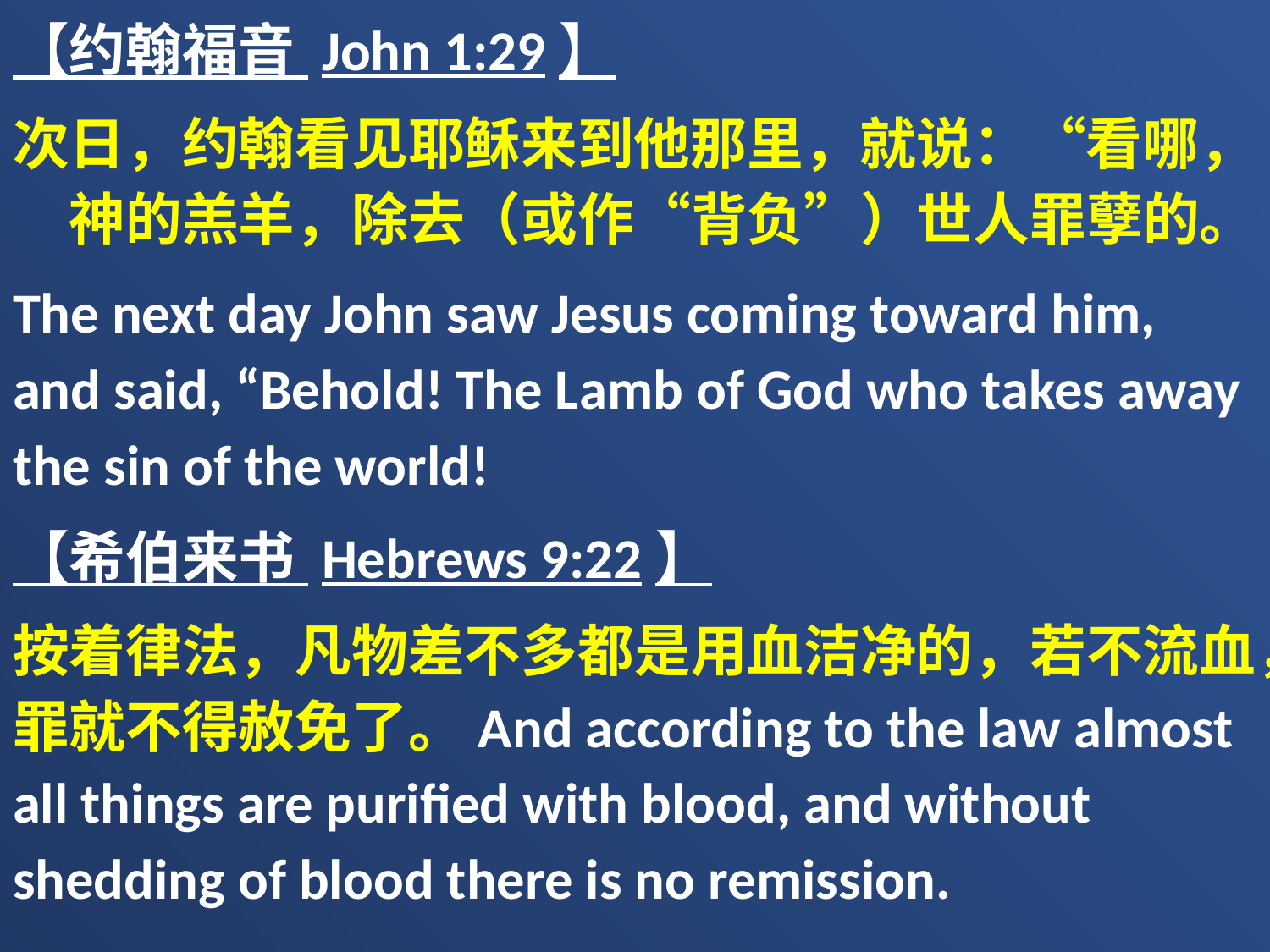

【约翰福音 John 1:29】
次日，约翰看见耶稣来到他那里，就说：“看哪，　神的羔羊，除去（或作“背负”）世人罪孽的。
The next day John saw Jesus coming toward him, and said, “Behold! The Lamb of God who takes away the sin of the world!
【希伯来书 Hebrews 9:22】
按着律法，凡物差不多都是用血洁净的，若不流血，罪就不得赦免了。And according to the law almost all things are purified with blood, and without shedding of blood there is no remission.